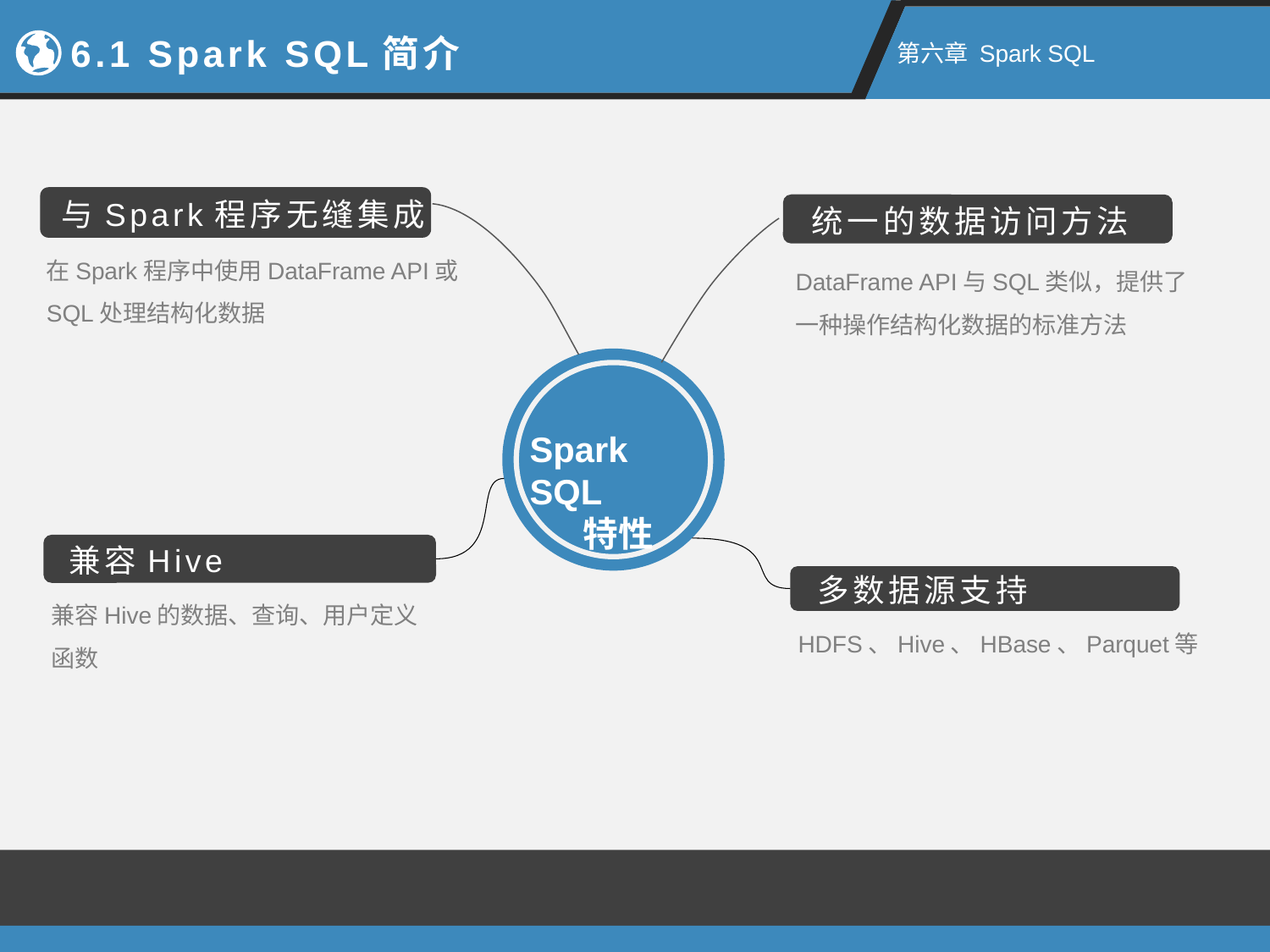

6.1 Spark SQL简介

第六章 Spark SQL

与Spark程序无缝集成

统一的数据访问方法

在Spark程序中使用DataFrame API或SQL处理结构化数据
DataFrame API与SQL类似，提供了一种操作结构化数据的标准方法

Spark SQL
特性
兼容Hive

多数据源支持

兼容Hive的数据、查询、用户定义函数
HDFS、Hive、HBase、Parquet等